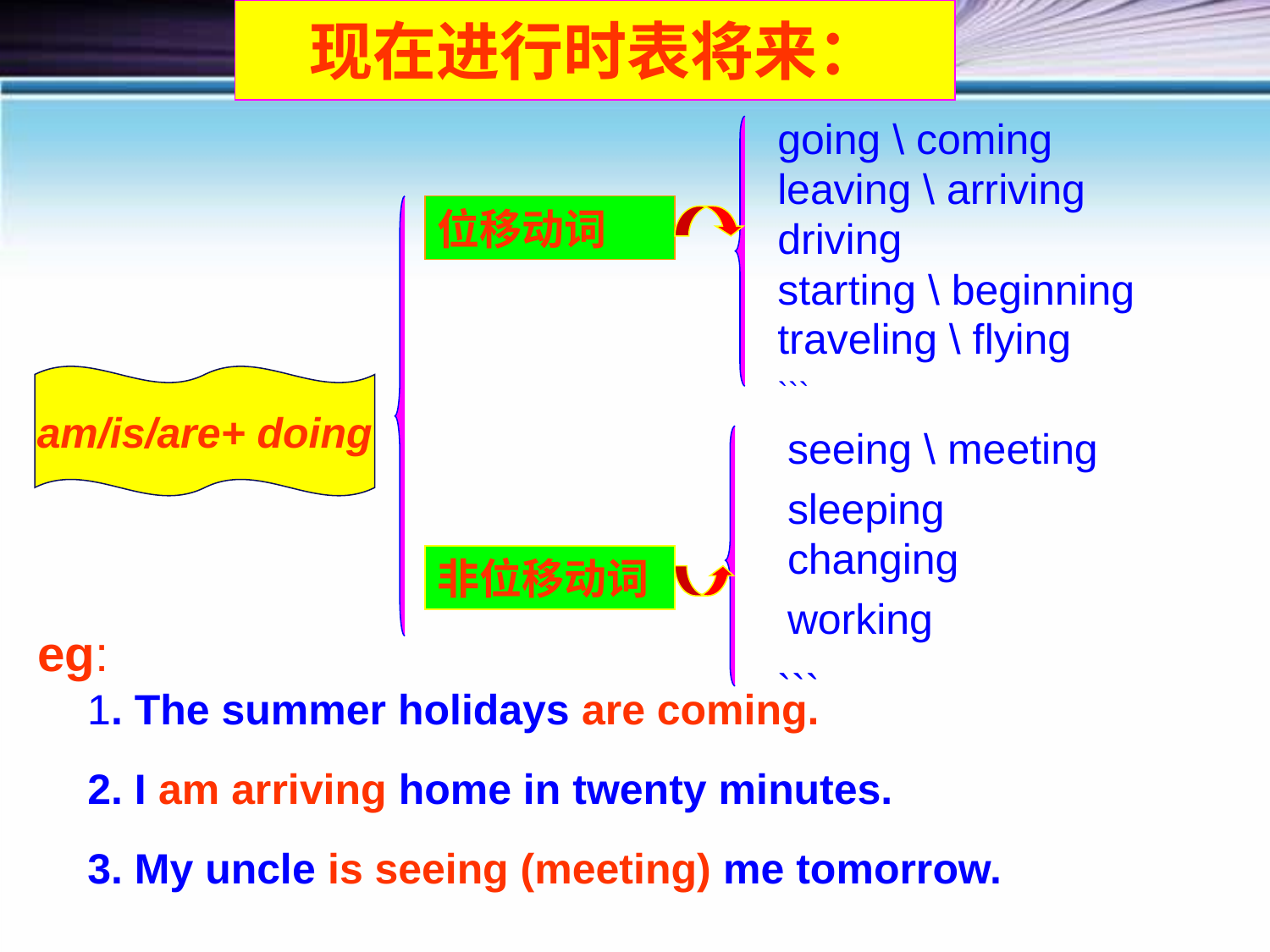

现在进行时表将来：
going \ coming

leaving \ arriving

位移动词

driving
starting \ beginning
traveling \ flying
```
am/is/are+ doing
seeing \ meeting

sleeping
changing
非位移动词

working
eg:
```
1. The summer holidays are coming.
2. I am arriving home in twenty minutes.
3. My uncle is seeing (meeting) me tomorrow.